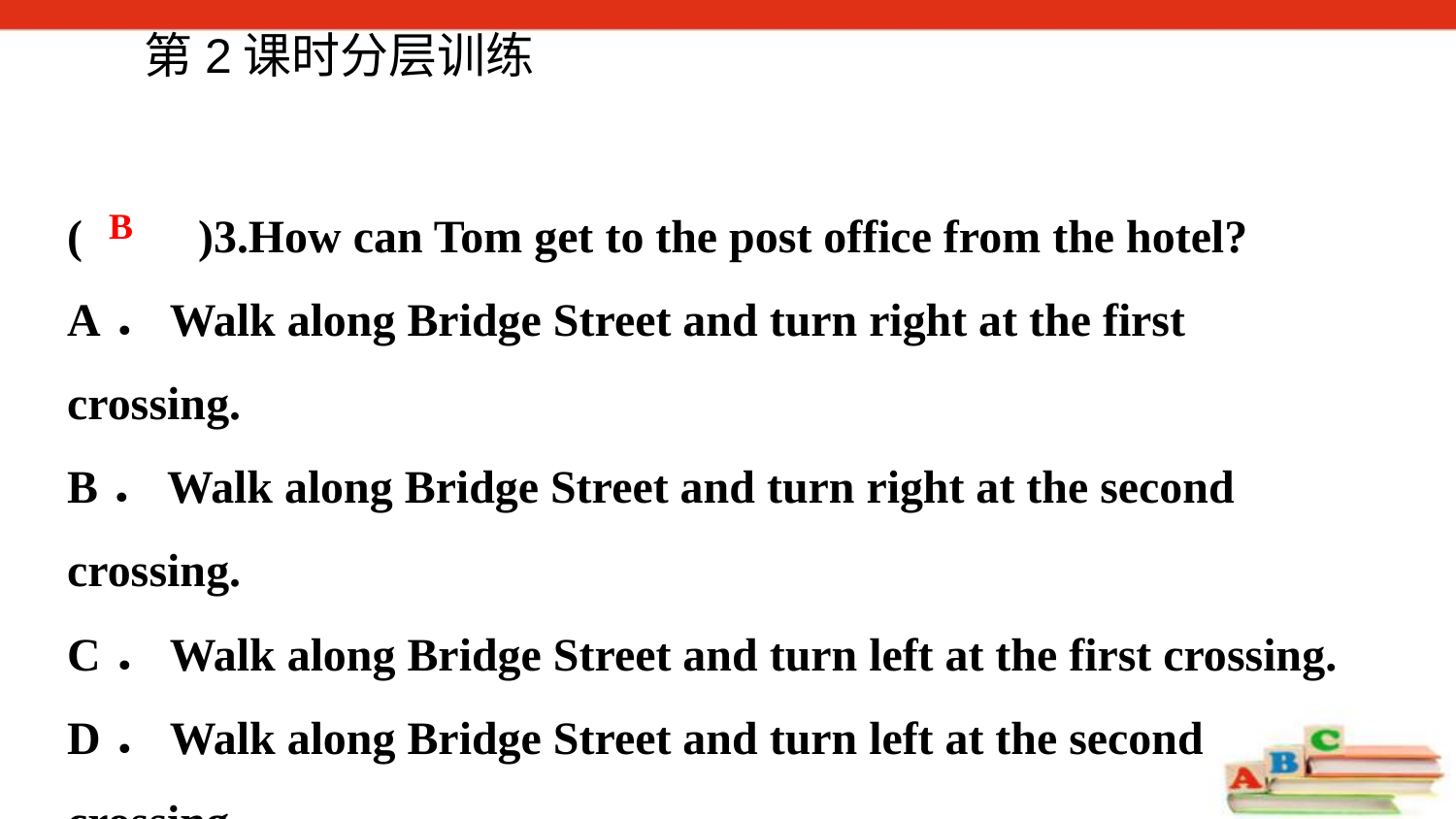

第2课时分层训练
(　　)3.How can Tom get to the post office from the hotel?
A．Walk along Bridge Street and turn right at the first crossing.
B．Walk along Bridge Street and turn right at the second crossing.
C．Walk along Bridge Street and turn left at the first crossing.
D．Walk along Bridge Street and turn left at the second crossing.
B